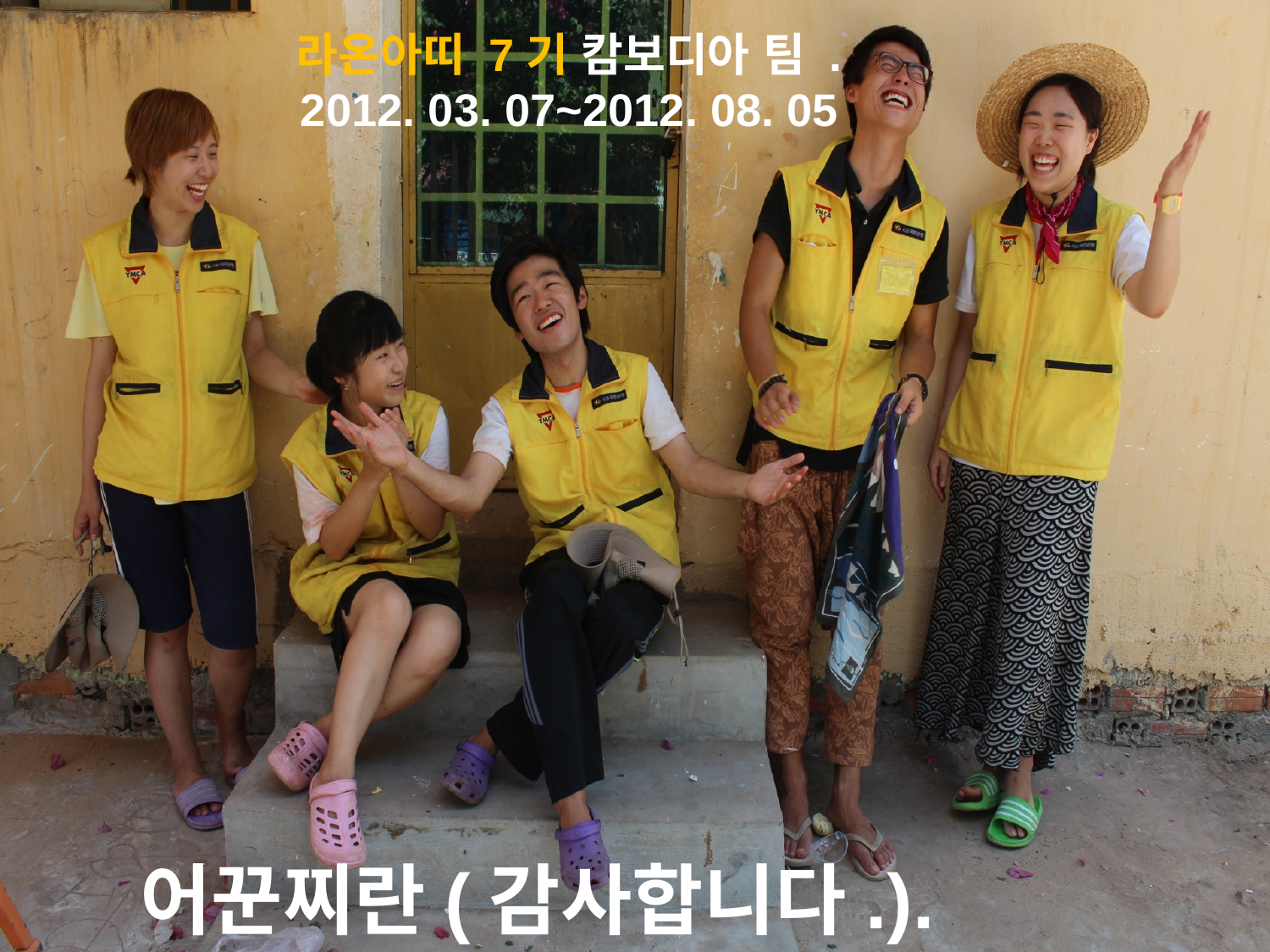

라온아띠 7기 캄보디아 팀 .
   2012. 03. 07~2012. 08. 05
     어꾼찌란(감사합니다.).  캄보디아.